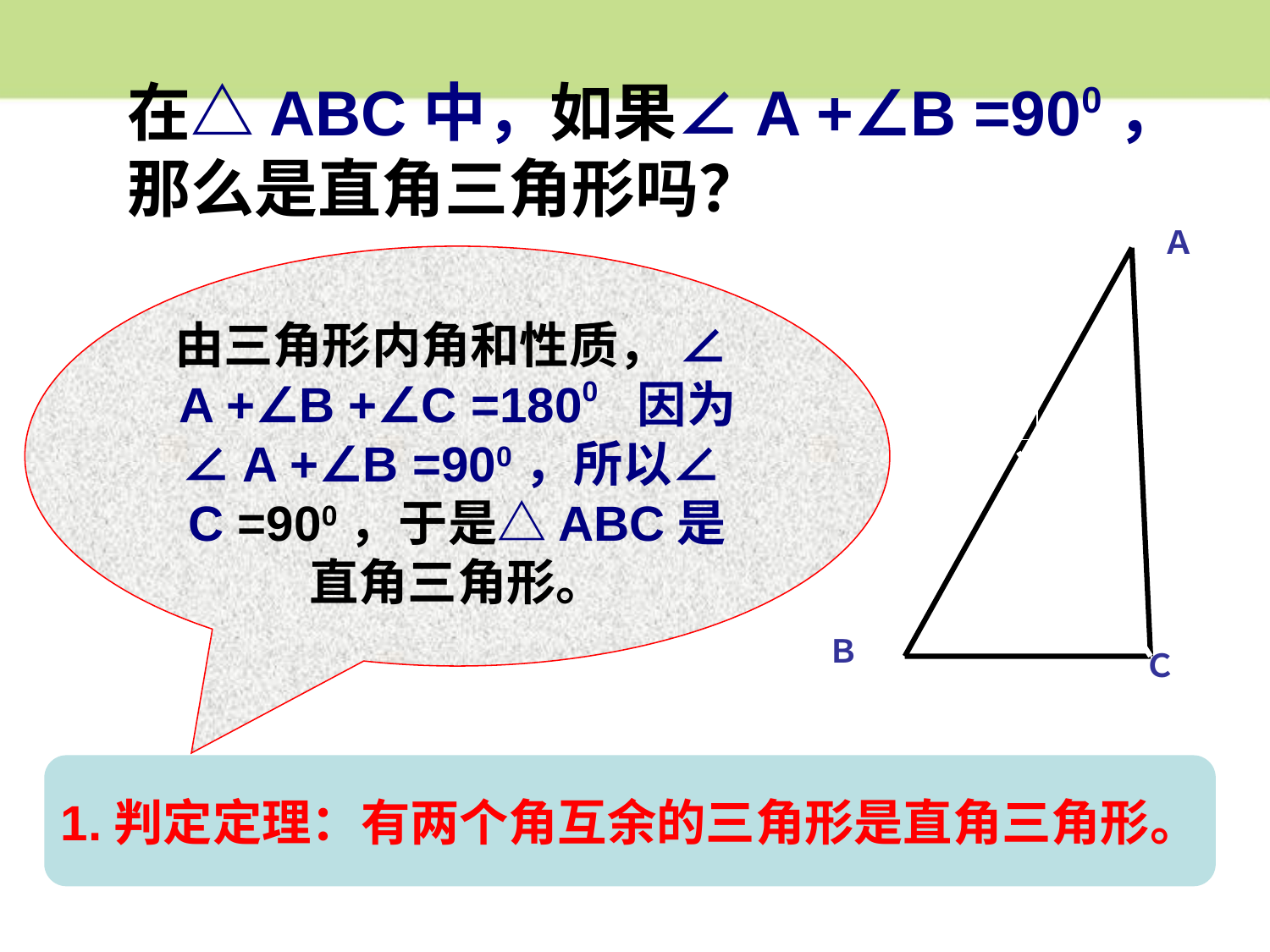

在△ABC中，如果∠A +∠B =900，那么是直角三角形吗？
Ａ

Ｄ

Ｂ
Ｃ

由三角形内角和性质， ∠A +∠B +∠C =1800  因为∠A +∠B =900，所以∠C =900，于是△ABC是直角三角形。
1.判定定理：有两个角互余的三角形是直角三角形。